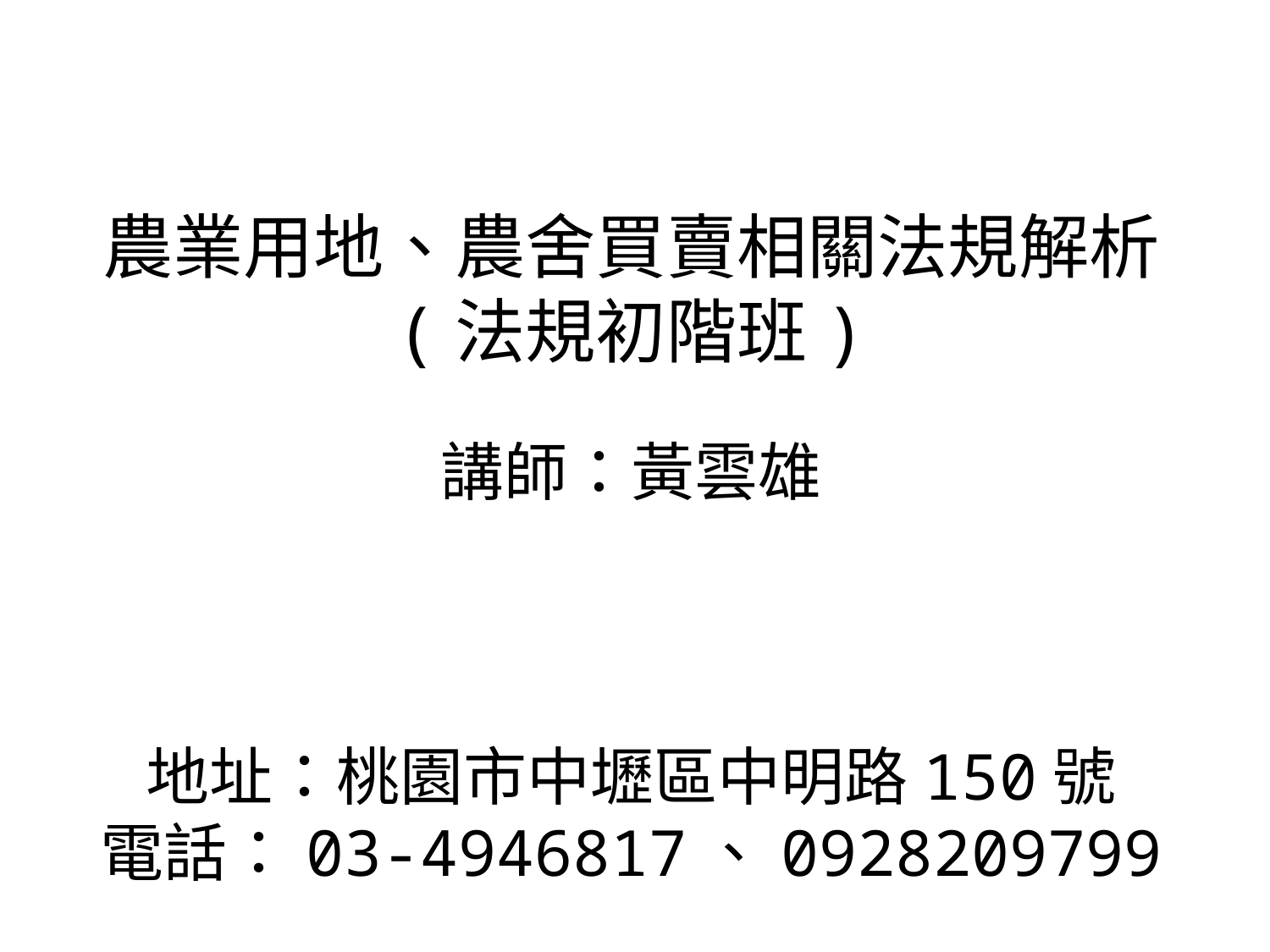

農業用地、農舍買賣相關法規解析
(法規初階班)
講師：黃雲雄

地址：桃園市中壢區中明路150號
電話：03-4946817、0928209799